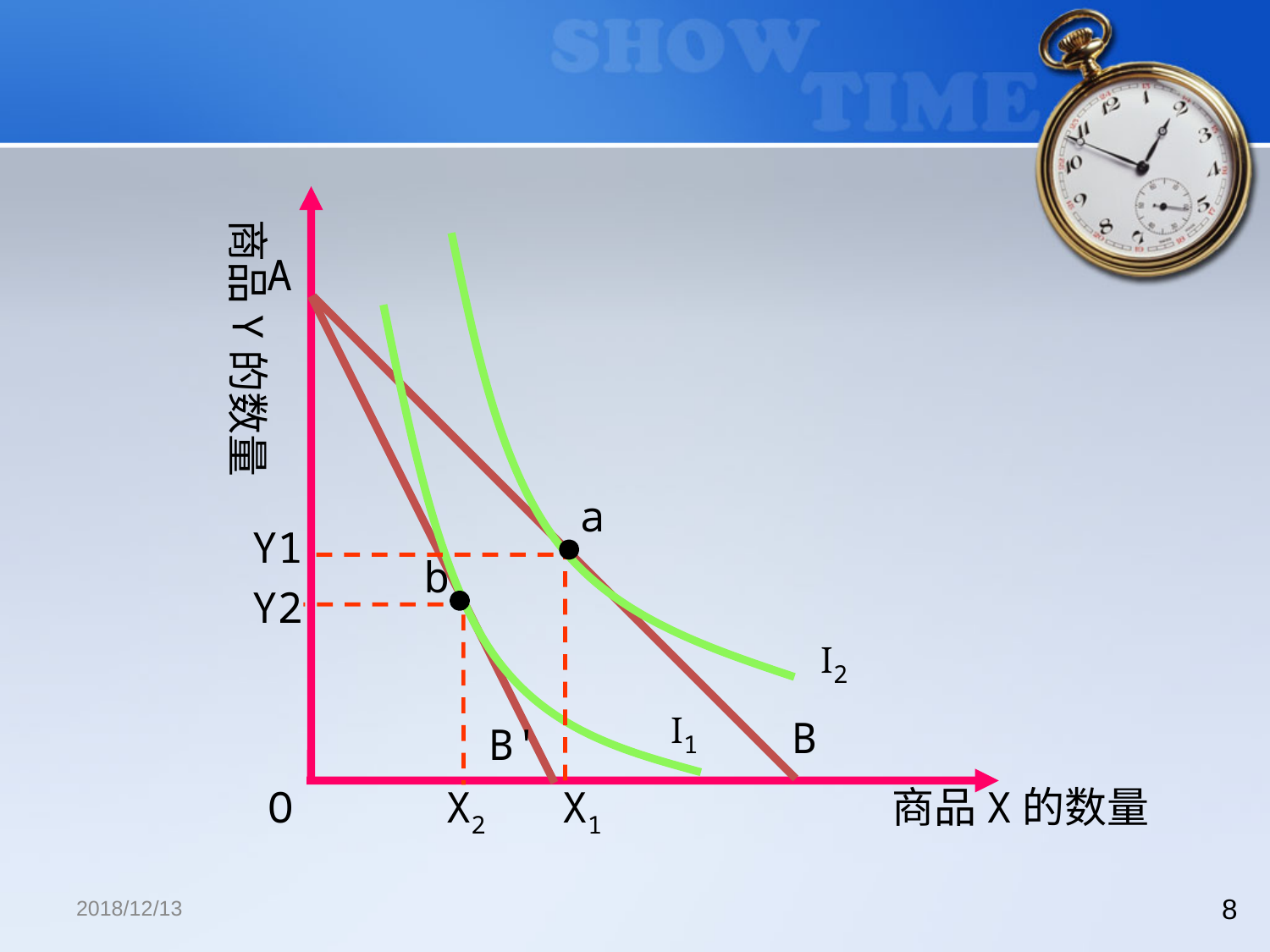

商品Y的数量
A

a
Y1

b

Y2

Ⅰ2
Ⅰ1
B
B'
O      X2   X1           商品X的数量

2018/12/13
8